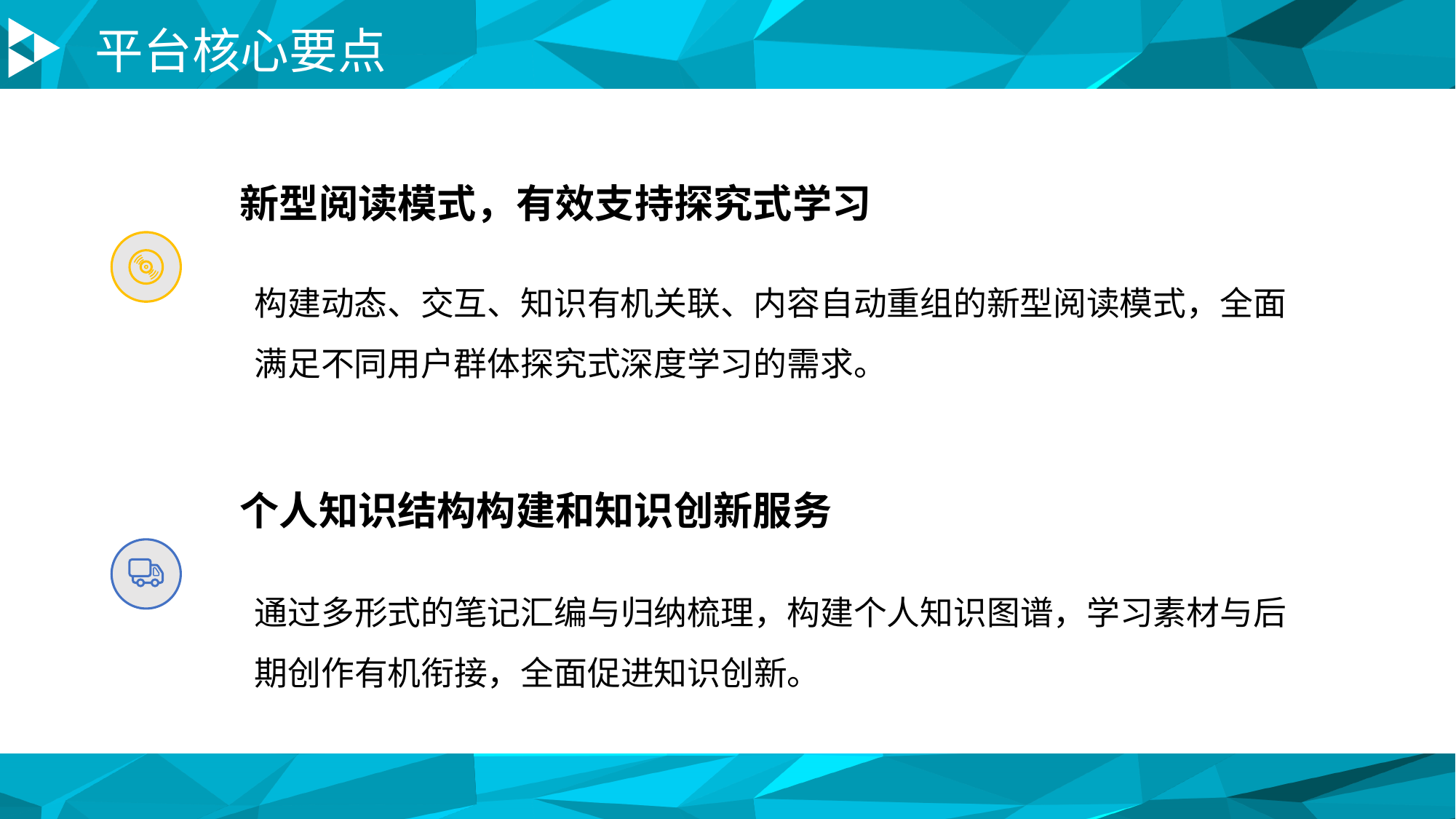

平台核心要点

新型阅读模式，有效支持探究式学习

构建动态、交互、知识有机关联、内容自动重组的新型阅读模式，全面满足不同用户群体探究式深度学习的需求。
个人知识结构构建和知识创新服务

通过多形式的笔记汇编与归纳梳理，构建个人知识图谱，学习素材与后期创作有机衔接，全面促进知识创新。